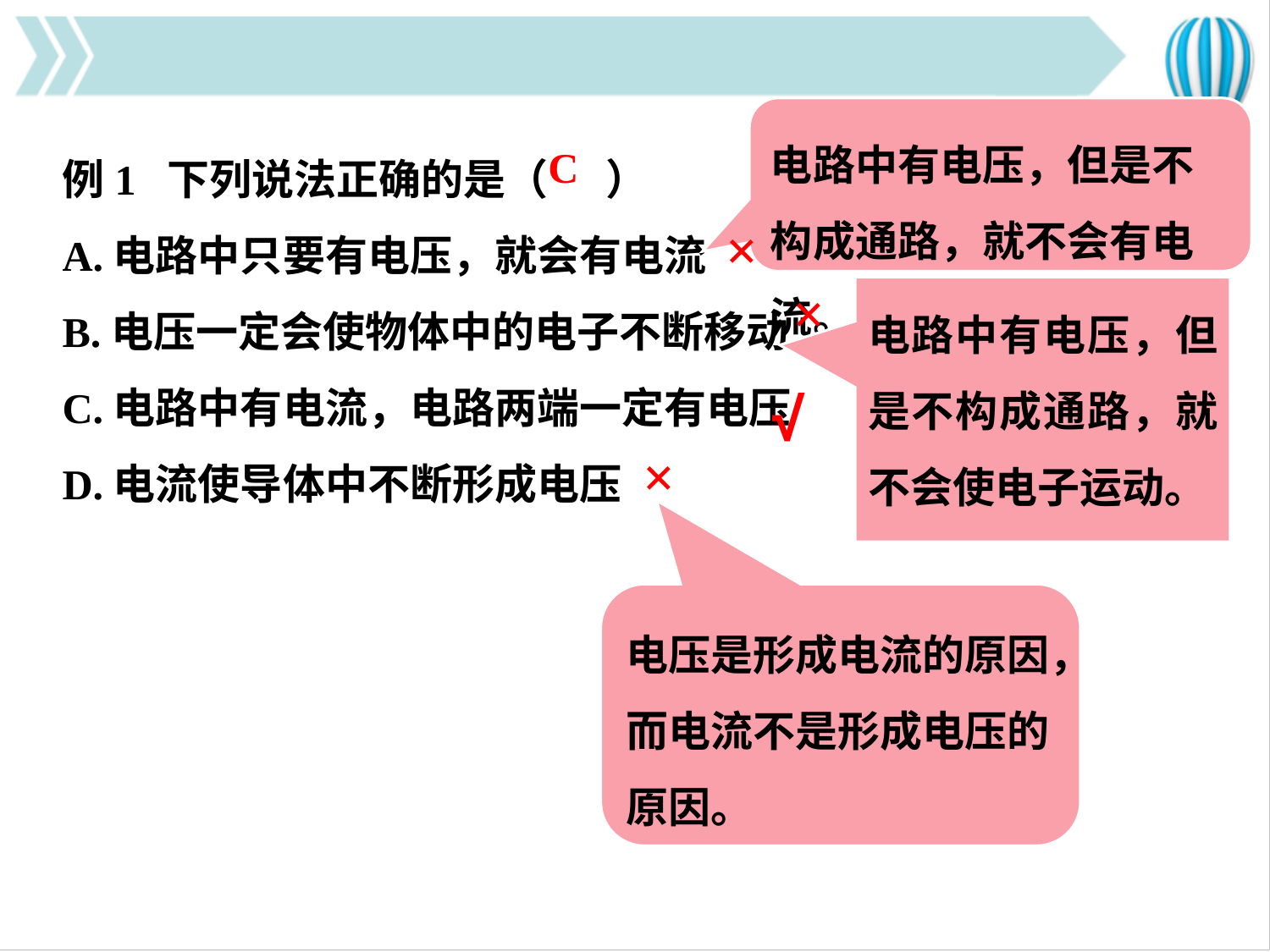

电路中有电压，但是不构成通路，就不会有电流。
例1  下列说法正确的是（      ）
A.电路中只要有电压，就会有电流
B.电压一定会使物体中的电子不断移动
C.电路中有电流，电路两端一定有电压
D.电流使导体中不断形成电压
C
×
×
电路中有电压，但是不构成通路，就不会使电子运动。
√
×
电压是形成电流的原因，而电流不是形成电压的原因。